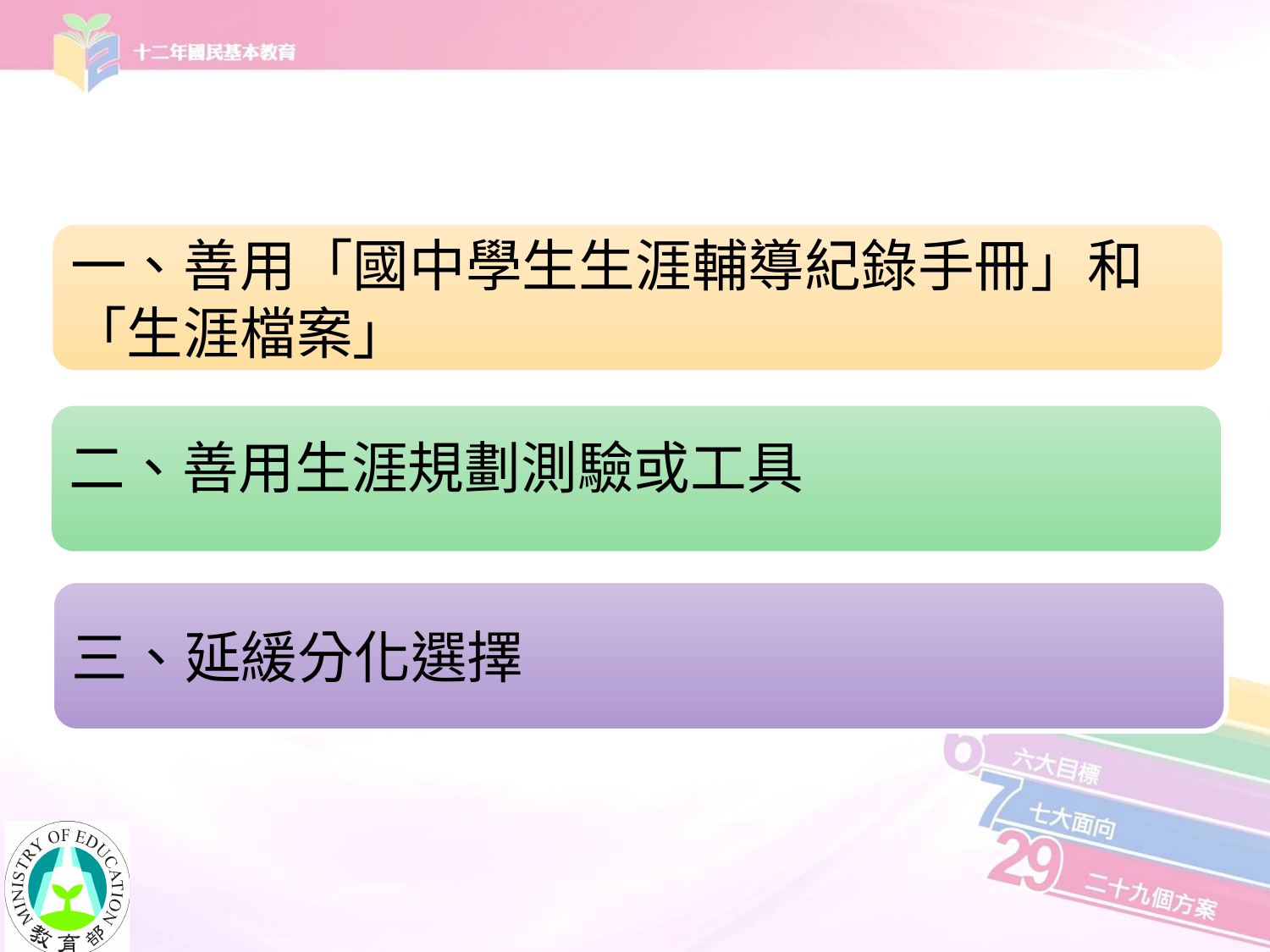

一、善用「國中學生生涯輔導紀錄手冊」和「生涯檔案」
二、善用生涯規劃測驗或工具
三、延緩分化選擇